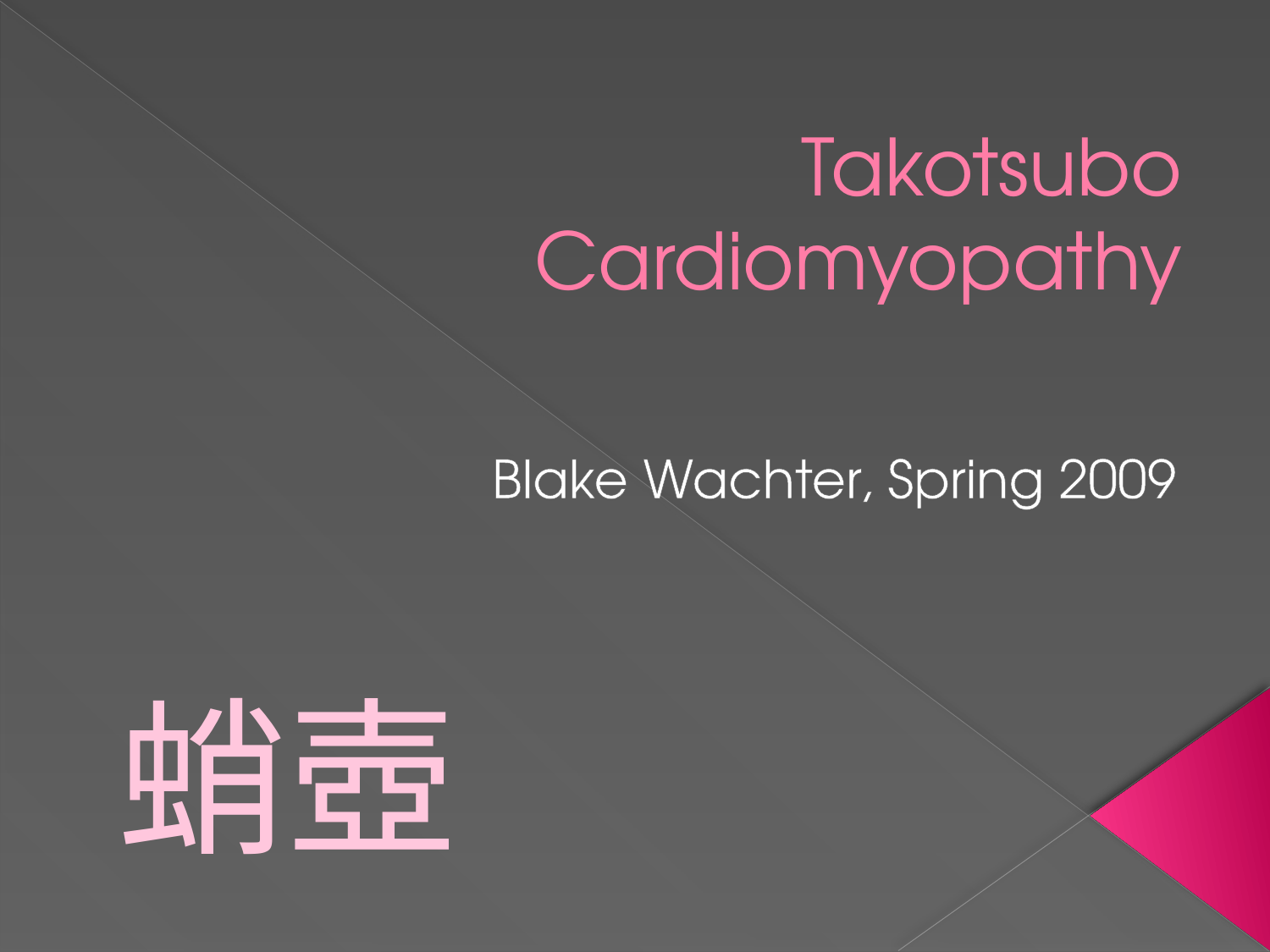

# Takotsubo Cardiomyopathy

Blake Wachter, Spring 2009
蛸壺